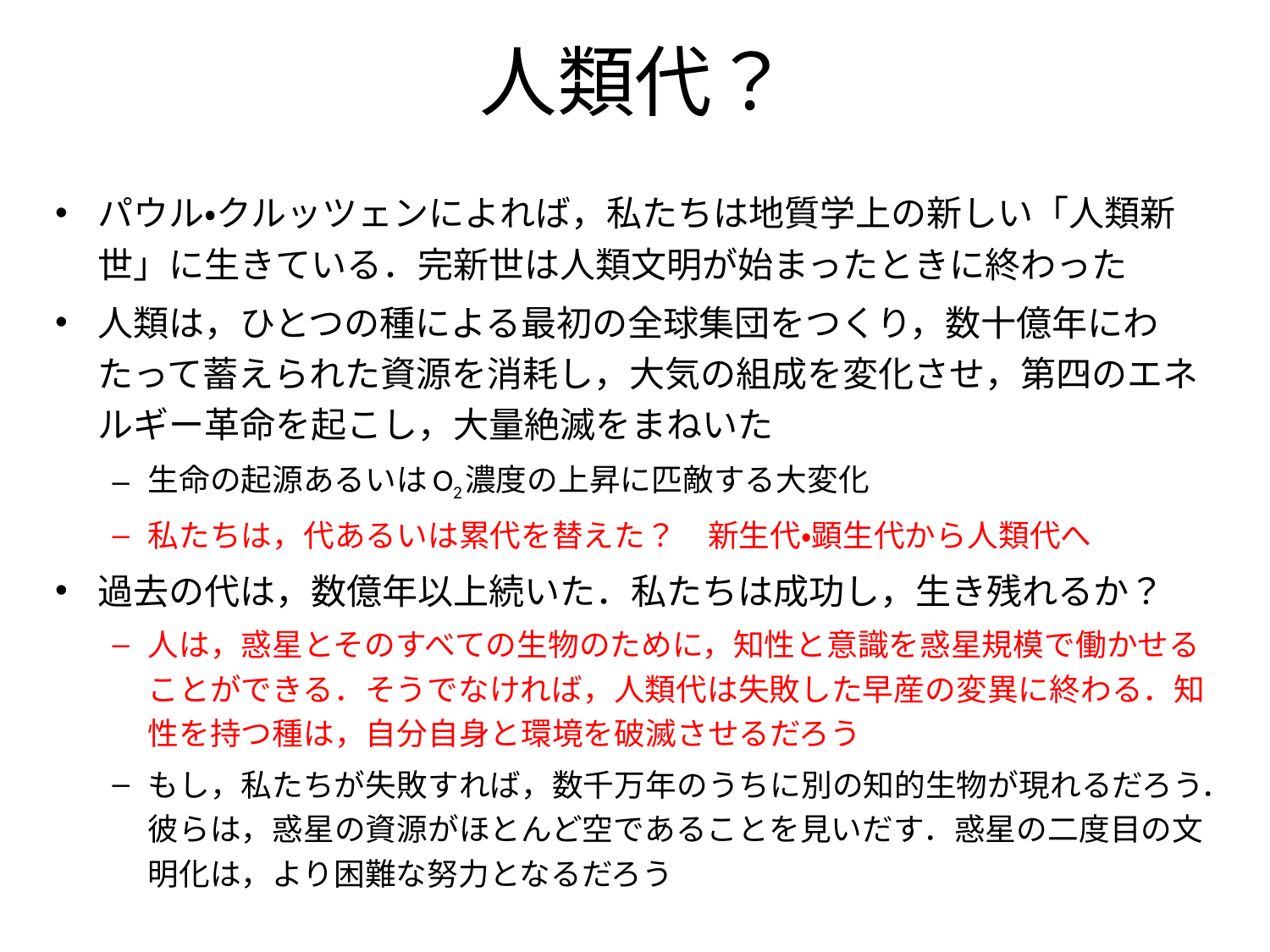

# 人類代？
パウル・クルッツェンによれば，私たちは地質学上の新しい「人類新世」に生きている．完新世は人類文明が始まったときに終わった
人類は，ひとつの種による最初の全球集団をつくり，数十億年にわたって蓄えられた資源を消耗し，大気の組成を変化させ，第四のエネルギー革命を起こし，大量絶滅をまねいた
生命の起源あるいはO2濃度の上昇に匹敵する大変化
私たちは，代あるいは累代を替えた？　新生代・顕生代から人類代へ
過去の代は，数億年以上続いた．私たちは成功し，生き残れるか？
人は，惑星とそのすべての生物のために，知性と意識を惑星規模で働かせることができる．そうでなければ，人類代は失敗した早産の変異に終わる．知性を持つ種は，自分自身と環境を破滅させるだろう
もし，私たちが失敗すれば，数千万年のうちに別の知的生物が現れるだろう．彼らは，惑星の資源がほとんど空であることを見いだす．惑星の二度目の文明化は，より困難な努力となるだろう